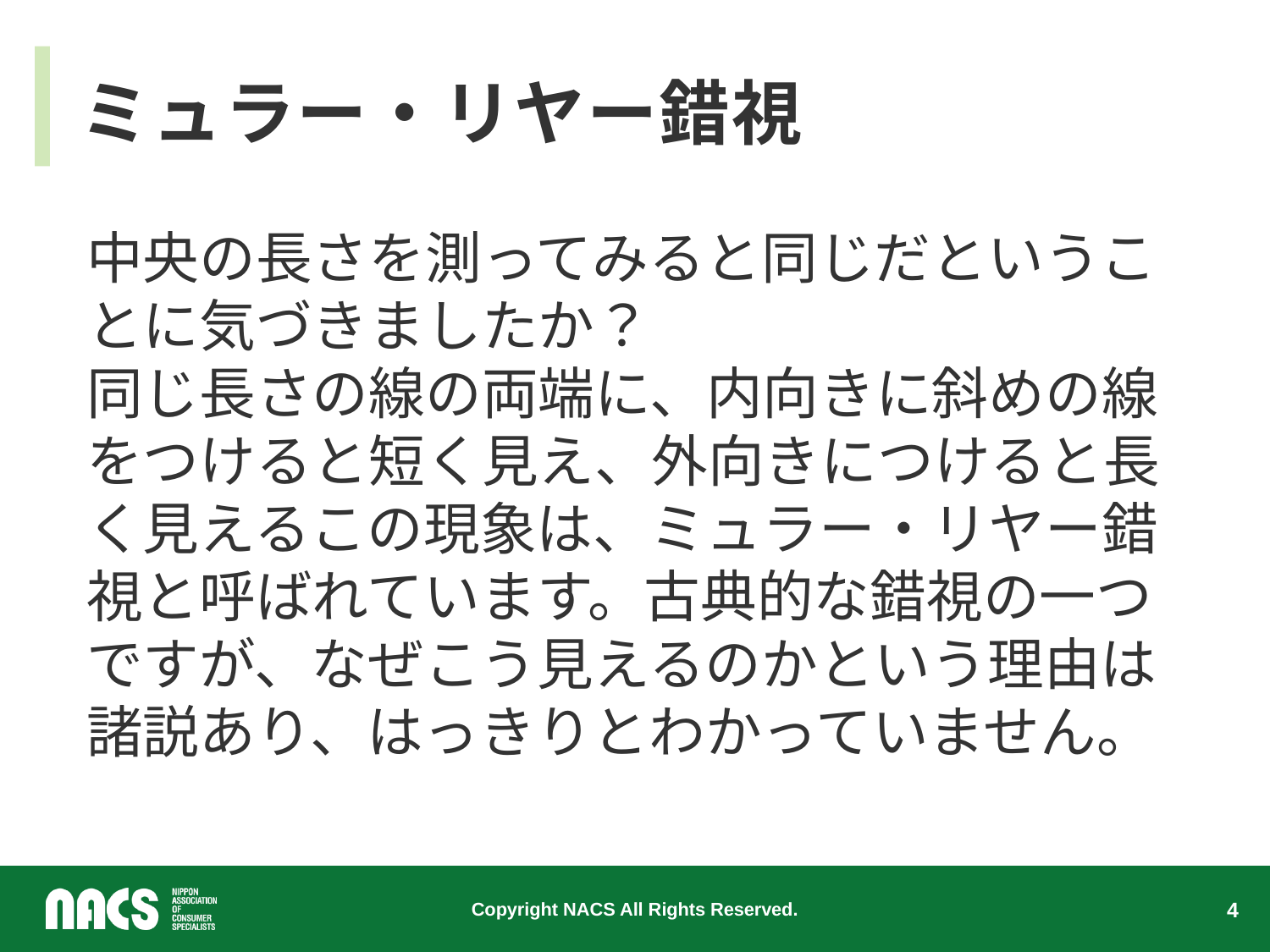

# ミュラー・リヤー錯視
中央の長さを測ってみると同じだということに気づきましたか？
同じ長さの線の両端に、内向きに斜めの線
をつけると短く見え、外向きにつけると長く見えるこの現象は、ミュラー・リヤー錯視と呼ばれています。古典的な錯視の一つですが、なぜこう見えるのかという理由は諸説あり、はっきりとわかっていません。
Copyright NACS All Rights Reserved.
4